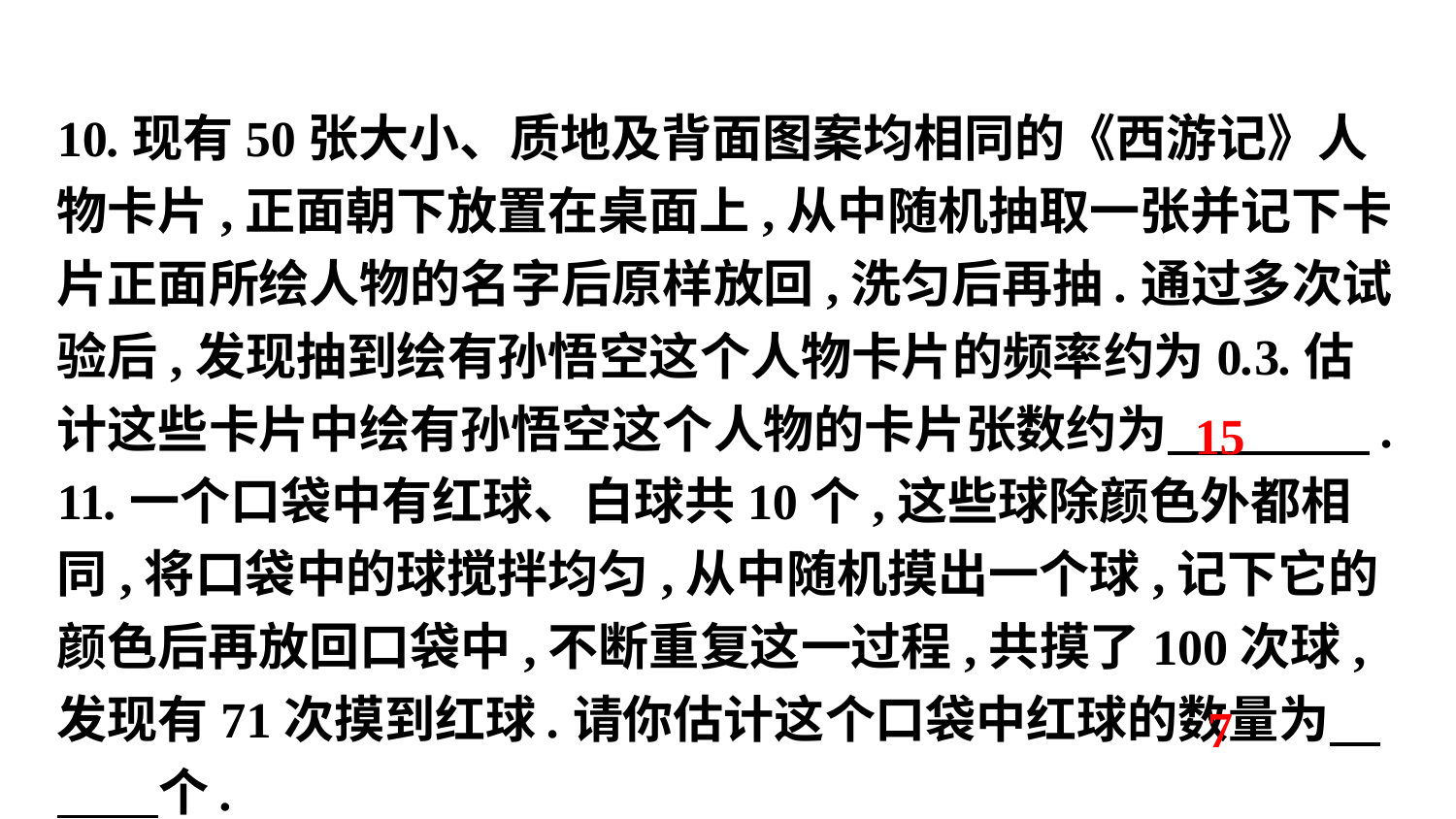

10.现有50张大小、质地及背面图案均相同的《西游记》人物卡片,正面朝下放置在桌面上,从中随机抽取一张并记下卡片正面所绘人物的名字后原样放回,洗匀后再抽.通过多次试验后,发现抽到绘有孙悟空这个人物卡片的频率约为0.3.估计这些卡片中绘有孙悟空这个人物的卡片张数约为　　　　.
11.一个口袋中有红球、白球共10个,这些球除颜色外都相同,将口袋中的球搅拌均匀,从中随机摸出一个球,记下它的颜色后再放回口袋中,不断重复这一过程,共摸了100次球,发现有71次摸到红球.请你估计这个口袋中红球的数量为　　　个.
15
7